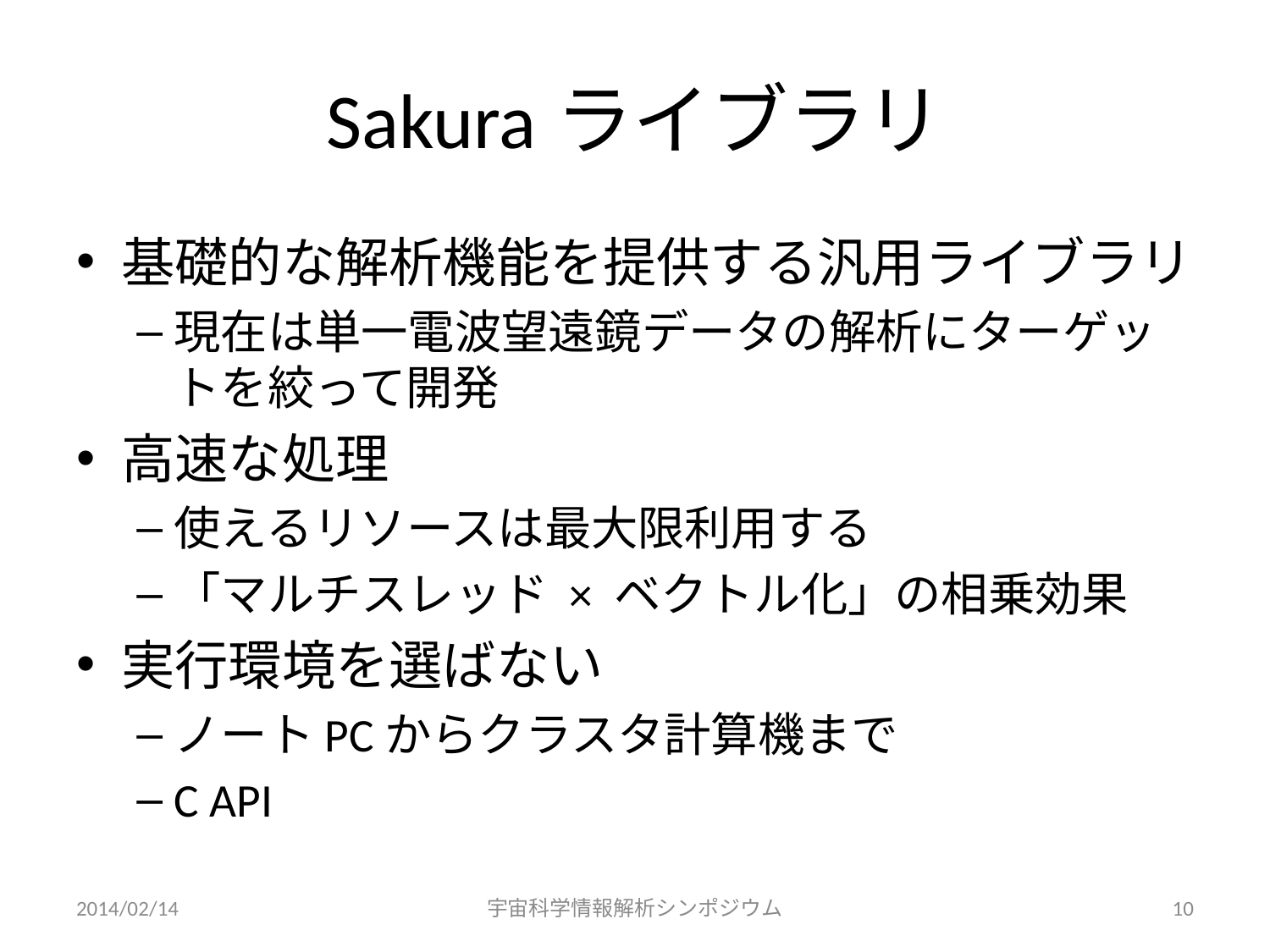

# Sakuraライブラリ
基礎的な解析機能を提供する汎用ライブラリ
現在は単一電波望遠鏡データの解析にターゲットを絞って開発
高速な処理
使えるリソースは最大限利用する
「マルチスレッド × ベクトル化」の相乗効果
実行環境を選ばない
ノートPCからクラスタ計算機まで
C API
2014/02/14
宇宙科学情報解析シンポジウム
10